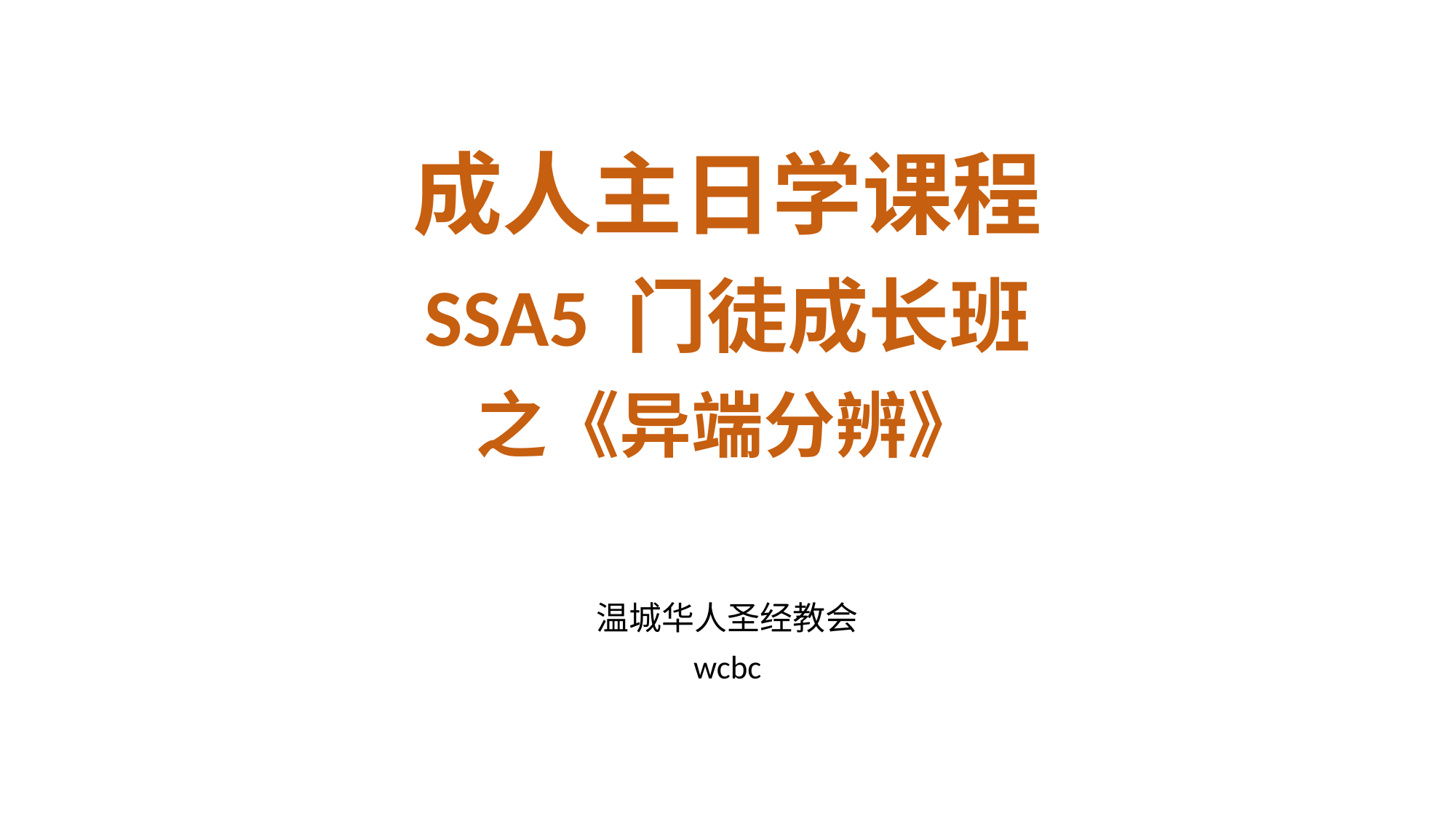

# 成人主日学课程 SSA5 门徒成长班 之《异端分辨》

温城华人圣经教会
wcbc